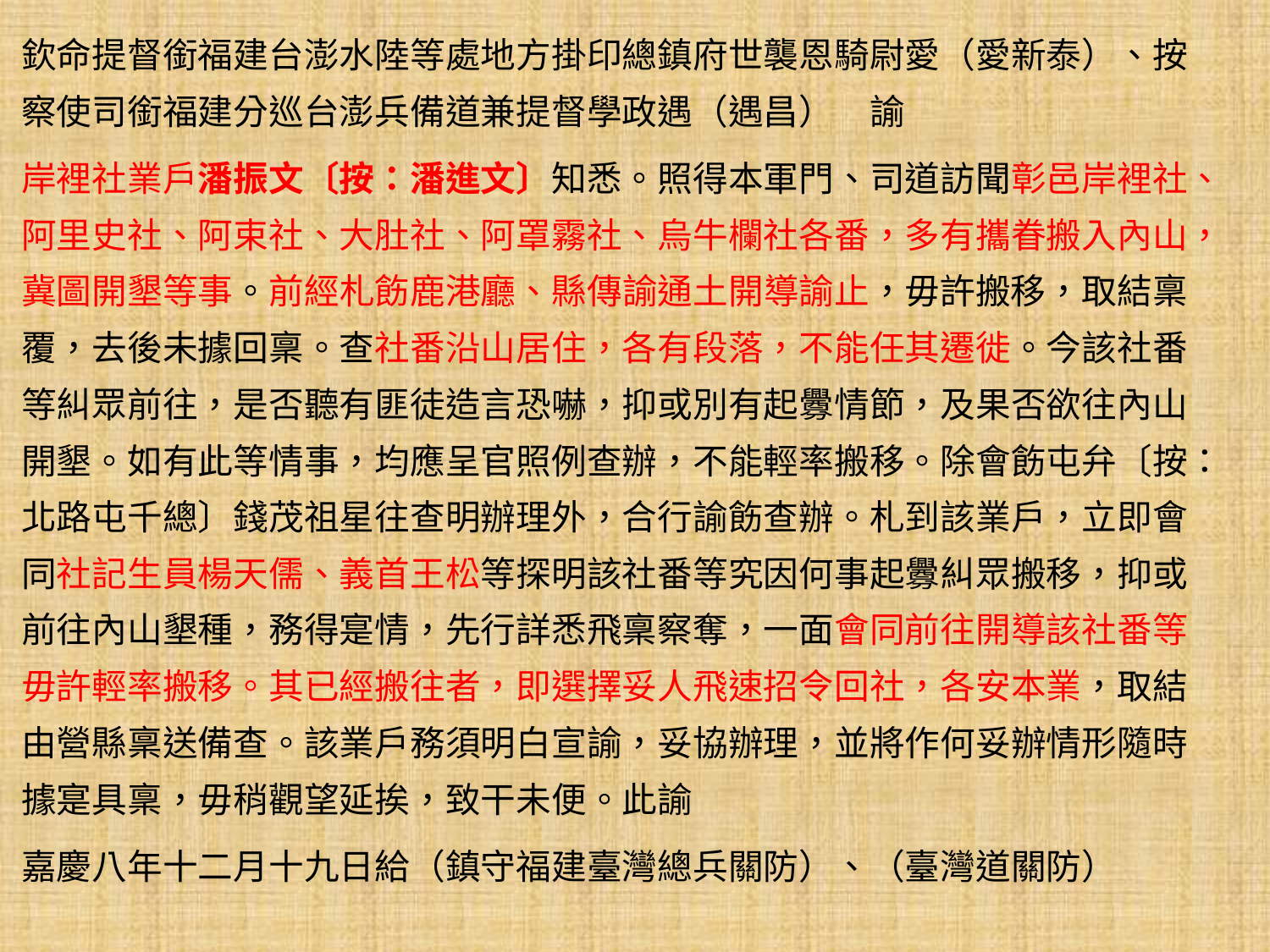

欽命提督銜福建台澎水陸等處地方掛印總鎮府世襲恩騎尉愛（愛新泰）、按察使司銜福建分巡台澎兵備道兼提督學政遇（遇昌）　諭
岸裡社業戶潘振文〔按：潘進文〕知悉。照得本軍門、司道訪聞彰邑岸裡社、阿里史社、阿束社、大肚社、阿罩霧社、烏牛欄社各番，多有攜眷搬入內山，冀圖開墾等事。前經札飭鹿港廳、縣傳諭通土開導諭止，毋許搬移，取結稟覆，去後未據回稟。查社番沿山居住，各有段落，不能任其遷徙。今該社番等糾眾前往，是否聽有匪徒造言恐嚇，抑或別有起釁情節，及果否欲往內山開墾。如有此等情事，均應呈官照例查辦，不能輕率搬移。除會飭屯弁〔按：北路屯千總〕錢茂祖星往查明辦理外，合行諭飭查辦。札到該業戶，立即會同社記生員楊天儒、義首王松等探明該社番等究因何事起釁糾眾搬移，抑或前往內山墾種，務得寔情，先行詳悉飛稟察奪，一面會同前往開導該社番等毋許輕率搬移。其已經搬往者，即選擇妥人飛速招令回社，各安本業，取結由營縣稟送備查。該業戶務須明白宣諭，妥協辦理，並將作何妥辦情形隨時據寔具稟，毋稍觀望延挨，致干未便。此諭
嘉慶八年十二月十九日給（鎮守福建臺灣總兵關防）、（臺灣道關防）